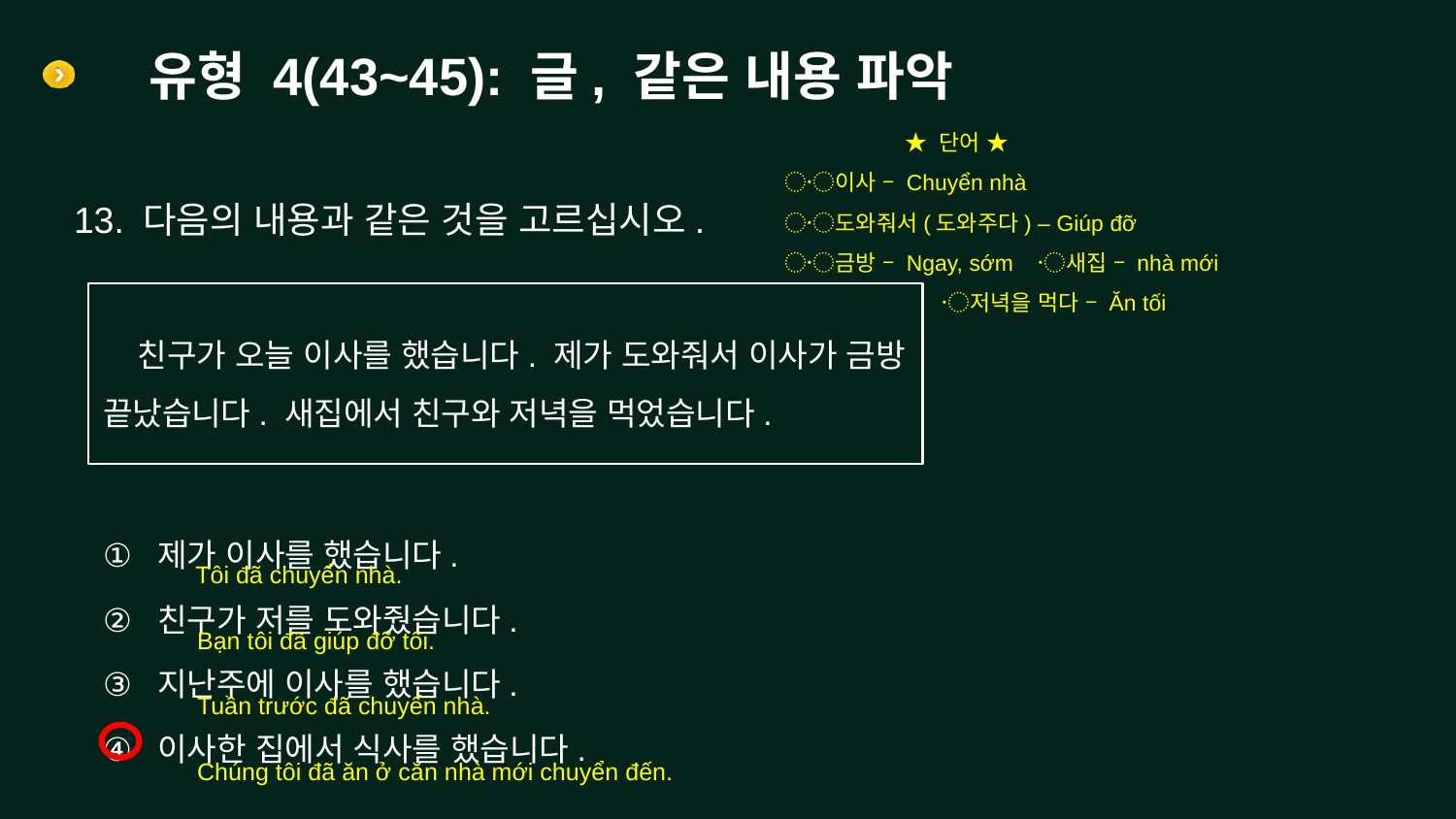

# 유형 4(43~45): 글, 같은 내용 파악
                   ★ 단어 ★
〮이사 – Chuyển nhà
〮도와줘서(도와주다) – Giúp đỡ
〮금방 – Ngay, sớm   〮새집 – nhà mới
                        〮저녁을 먹다 – Ăn tối
13. 다음의 내용과 같은 것을 고르십시오.
   친구가 오늘 이사를 했습니다. 제가 도와줘서 이사가 금방 끝났습니다. 새집에서 친구와 저녁을 먹었습니다.
제가 이사를 했습니다.
친구가 저를 도와줬습니다.
지난주에 이사를 했습니다.
이사한 집에서 식사를 했습니다.
Tôi đã chuyển nhà.
Bạn tôi đã giúp đỡ tôi.
Tuần trước đã chuyển nhà.

Chúng tôi đã ăn ở căn nhà mới chuyển đến.